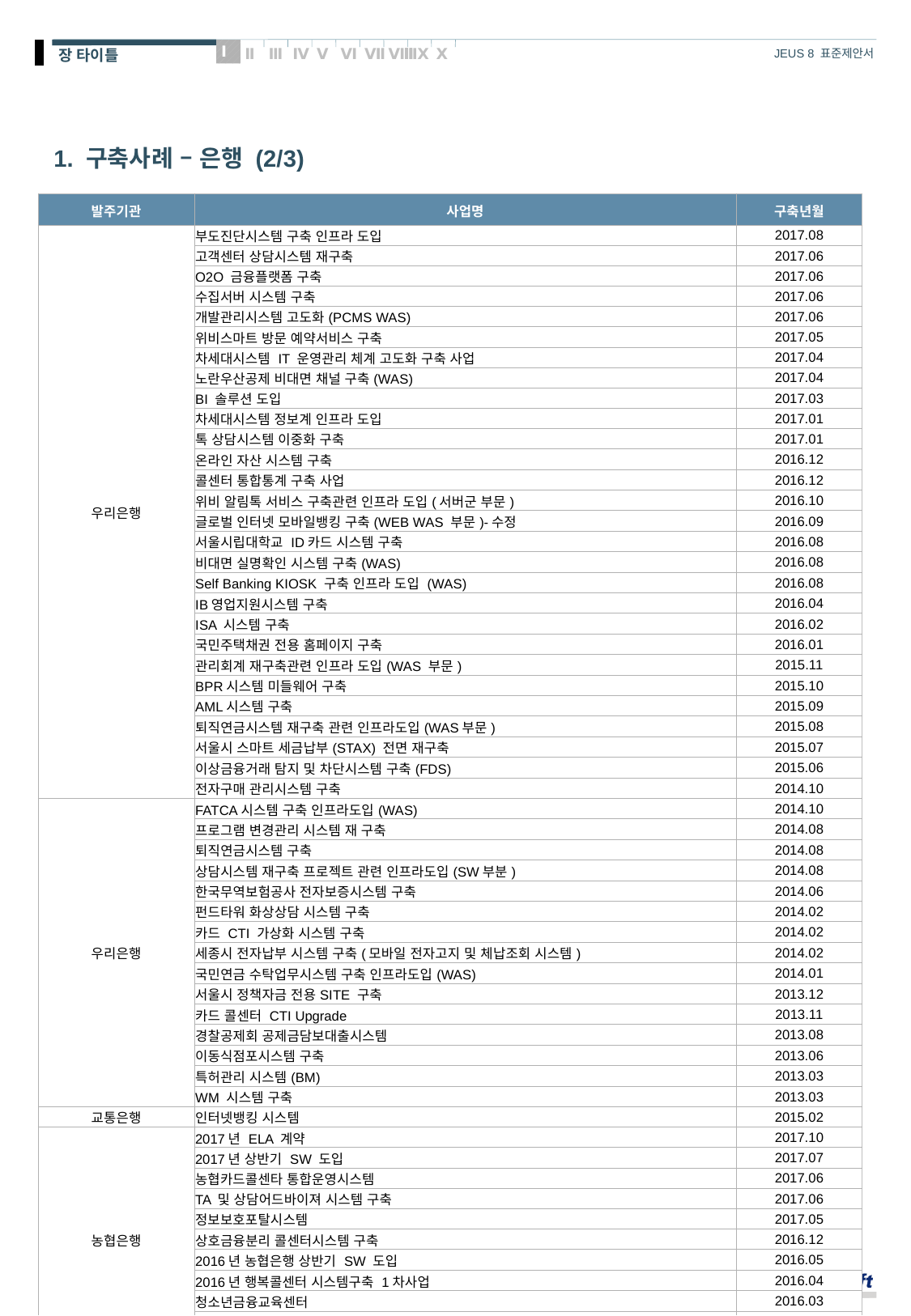

# 1. 구축사례 – 은행 (2/3)
| 발주기관 | 사업명 | 구축년월 |
| --- | --- | --- |
| 우리은행 | 부도진단시스템 구축 인프라 도입 | 2017.08 |
|  | 고객센터 상담시스템 재구축 | 2017.06 |
|  | O2O 금융플랫폼 구축 | 2017.06 |
|  | 수집서버 시스템 구축 | 2017.06 |
|  | 개발관리시스템 고도화(PCMS WAS) | 2017.06 |
|  | 위비스마트 방문 예약서비스 구축 | 2017.05 |
|  | 차세대시스템 IT 운영관리 체계 고도화 구축 사업 | 2017.04 |
|  | 노란우산공제 비대면 채널 구축(WAS) | 2017.04 |
|  | BI 솔루션 도입 | 2017.03 |
|  | 차세대시스템 정보계 인프라 도입 | 2017.01 |
|  | 톡 상담시스템 이중화 구축 | 2017.01 |
|  | 온라인 자산 시스템 구축 | 2016.12 |
|  | 콜센터 통합통계 구축 사업 | 2016.12 |
|  | 위비 알림톡 서비스 구축관련 인프라 도입(서버군 부문) | 2016.10 |
|  | 글로벌 인터넷 모바일뱅킹 구축(WEB WAS 부문)-수정 | 2016.09 |
|  | 서울시립대학교 ID카드 시스템 구축 | 2016.08 |
|  | 비대면 실명확인 시스템 구축(WAS) | 2016.08 |
|  | Self Banking KIOSK 구축 인프라 도입 (WAS) | 2016.08 |
|  | IB영업지원시스템 구축 | 2016.04 |
|  | ISA 시스템 구축 | 2016.02 |
|  | 국민주택채권 전용 홈페이지 구축 | 2016.01 |
|  | 관리회계 재구축관련 인프라 도입(WAS 부문) | 2015.11 |
|  | BPR시스템 미들웨어 구축 | 2015.10 |
|  | AML시스템 구축 | 2015.09 |
|  | 퇴직연금시스템 재구축 관련 인프라도입(WAS부문) | 2015.08 |
|  | 서울시 스마트 세금납부(STAX) 전면 재구축 | 2015.07 |
|  | 이상금융거래 탐지 및 차단시스템 구축(FDS) | 2015.06 |
|  | 전자구매 관리시스템 구축 | 2014.10 |
| 우리은행 | FATCA시스템 구축 인프라도입(WAS) | 2014.10 |
|  | 프로그램 변경관리 시스템 재 구축 | 2014.08 |
|  | 퇴직연금시스템 구축 | 2014.08 |
|  | 상담시스템 재구축 프로젝트 관련 인프라도입(SW부분) | 2014.08 |
|  | 한국무역보험공사 전자보증시스템 구축 | 2014.06 |
|  | 펀드타워 화상상담 시스템 구축 | 2014.02 |
|  | 카드 CTI 가상화 시스템 구축 | 2014.02 |
|  | 세종시 전자납부 시스템 구축(모바일 전자고지 및 체납조회 시스템) | 2014.02 |
|  | 국민연금 수탁업무시스템 구축 인프라도입(WAS) | 2014.01 |
|  | 서울시 정책자금 전용SITE 구축 | 2013.12 |
|  | 카드 콜센터 CTI Upgrade | 2013.11 |
|  | 경찰공제회 공제금담보대출시스템 | 2013.08 |
|  | 이동식점포시스템 구축 | 2013.06 |
|  | 특허관리 시스템(BM) | 2013.03 |
|  | WM 시스템 구축 | 2013.03 |
| 교통은행 | 인터넷뱅킹 시스템 | 2015.02 |
| 농협은행 | 2017년 ELA 계약 | 2017.10 |
|  | 2017년 상반기 SW 도입 | 2017.07 |
|  | 농협카드콜센타 통합운영시스템 | 2017.06 |
|  | TA 및 상담어드바이져 시스템 구축 | 2017.06 |
|  | 정보보호포탈시스템 | 2017.05 |
|  | 상호금융분리 콜센터시스템 구축 | 2016.12 |
|  | 2016년 농협은행 상반기 SW 도입 | 2016.05 |
|  | 2016년 행복콜센터 시스템구축 1차사업 | 2016.04 |
|  | 청소년금융교육센터 | 2016.03 |
|  | 콜인프라 및 솔루션도입 | 2015.12 |
|  | 제주도청 통합재정관리시스템 | 2014.06 |
| 수협은행 | 유가증권 재구축 | 2017.03 |
|  | 파일관리시스템 | 2016.12 |